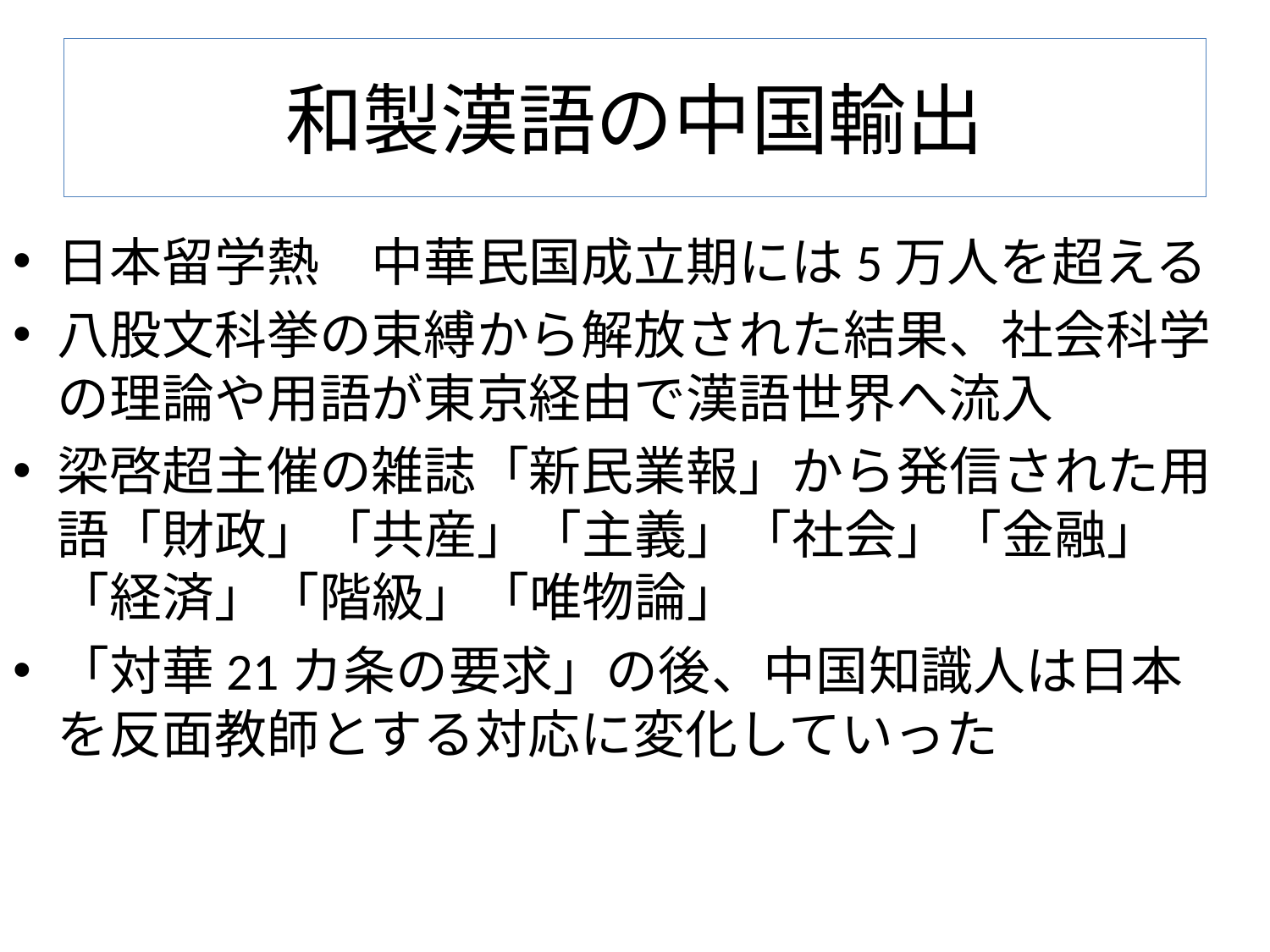

# 和製漢語の中国輸出
日本留学熱　中華民国成立期には5万人を超える
八股文科挙の束縛から解放された結果、社会科学の理論や用語が東京経由で漢語世界へ流入
梁啓超主催の雑誌「新民業報」から発信された用語「財政」「共産」「主義」「社会」「金融」「経済」「階級」「唯物論」
「対華21カ条の要求」の後、中国知識人は日本を反面教師とする対応に変化していった